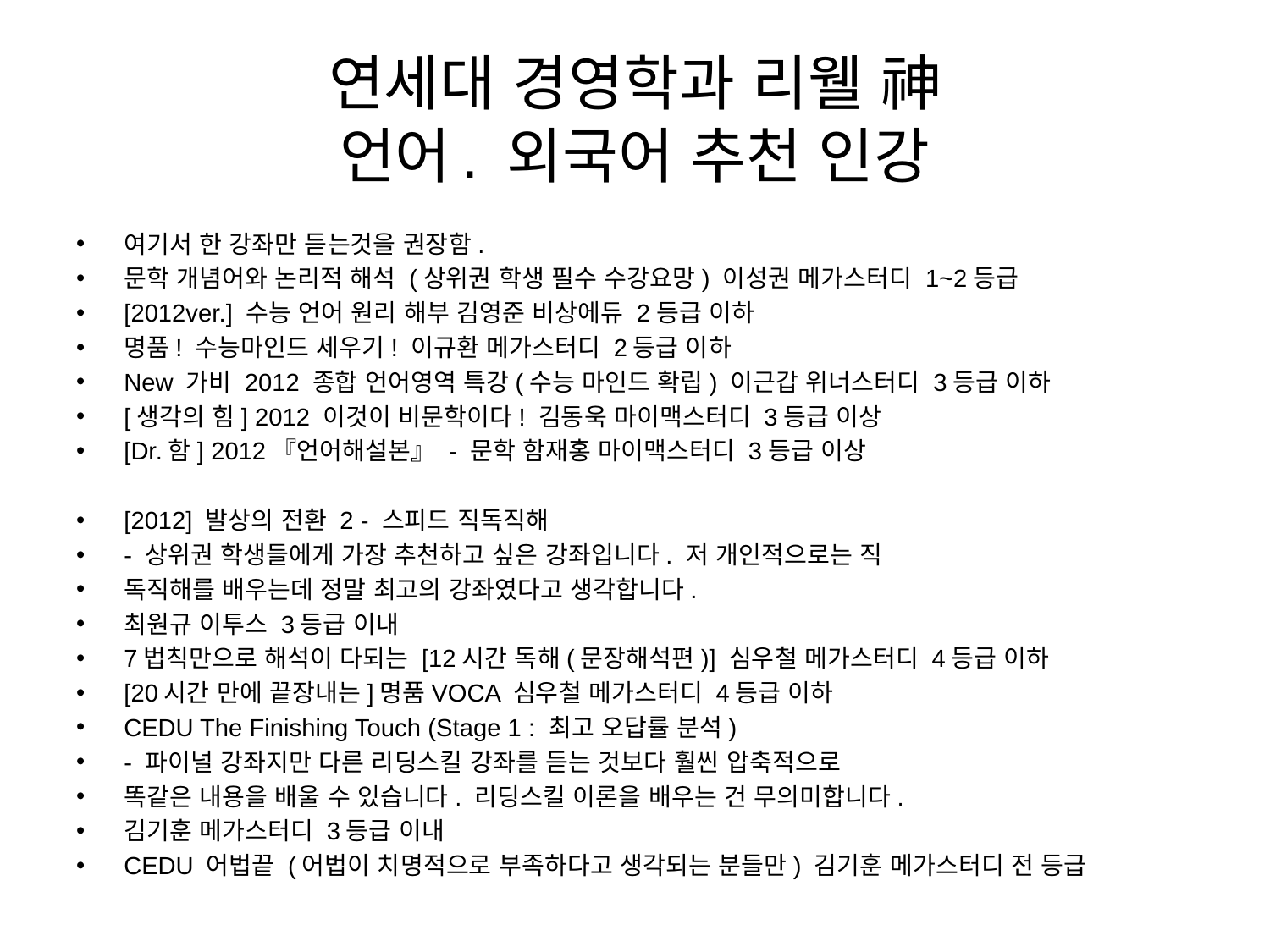

# 연세대 경영학과 리웰 神 언어. 외국어 추천 인강
여기서 한 강좌만 듣는것을 권장함.
문학 개념어와 논리적 해석 (상위권 학생 필수 수강요망) 이성권 메가스터디 1~2등급
[2012ver.] 수능 언어 원리 해부 김영준 비상에듀 2등급 이하
명품! 수능마인드 세우기! 이규환 메가스터디 2등급 이하
New 가비 2012 종합 언어영역 특강(수능 마인드 확립) 이근갑 위너스터디 3등급 이하
[생각의 힘] 2012 이것이 비문학이다! 김동욱 마이맥스터디 3등급 이상
[Dr.함] 2012『언어해설본』 - 문학 함재홍 마이맥스터디 3등급 이상

[2012] 발상의 전환 2 - 스피드 직독직해
- 상위권 학생들에게 가장 추천하고 싶은 강좌입니다. 저 개인적으로는 직
독직해를 배우는데 정말 최고의 강좌였다고 생각합니다.
최원규 이투스 3등급 이내
7법칙만으로 해석이 다되는 [12시간 독해(문장해석편)] 심우철 메가스터디 4등급 이하
[20시간 만에 끝장내는]명품VOCA 심우철 메가스터디 4등급 이하
CEDU The Finishing Touch (Stage 1 : 최고 오답률 분석)
- 파이널 강좌지만 다른 리딩스킬 강좌를 듣는 것보다 훨씬 압축적으로
똑같은 내용을 배울 수 있습니다. 리딩스킬 이론을 배우는 건 무의미합니다.
김기훈 메가스터디 3등급 이내
CEDU 어법끝 (어법이 치명적으로 부족하다고 생각되는 분들만) 김기훈 메가스터디 전 등급